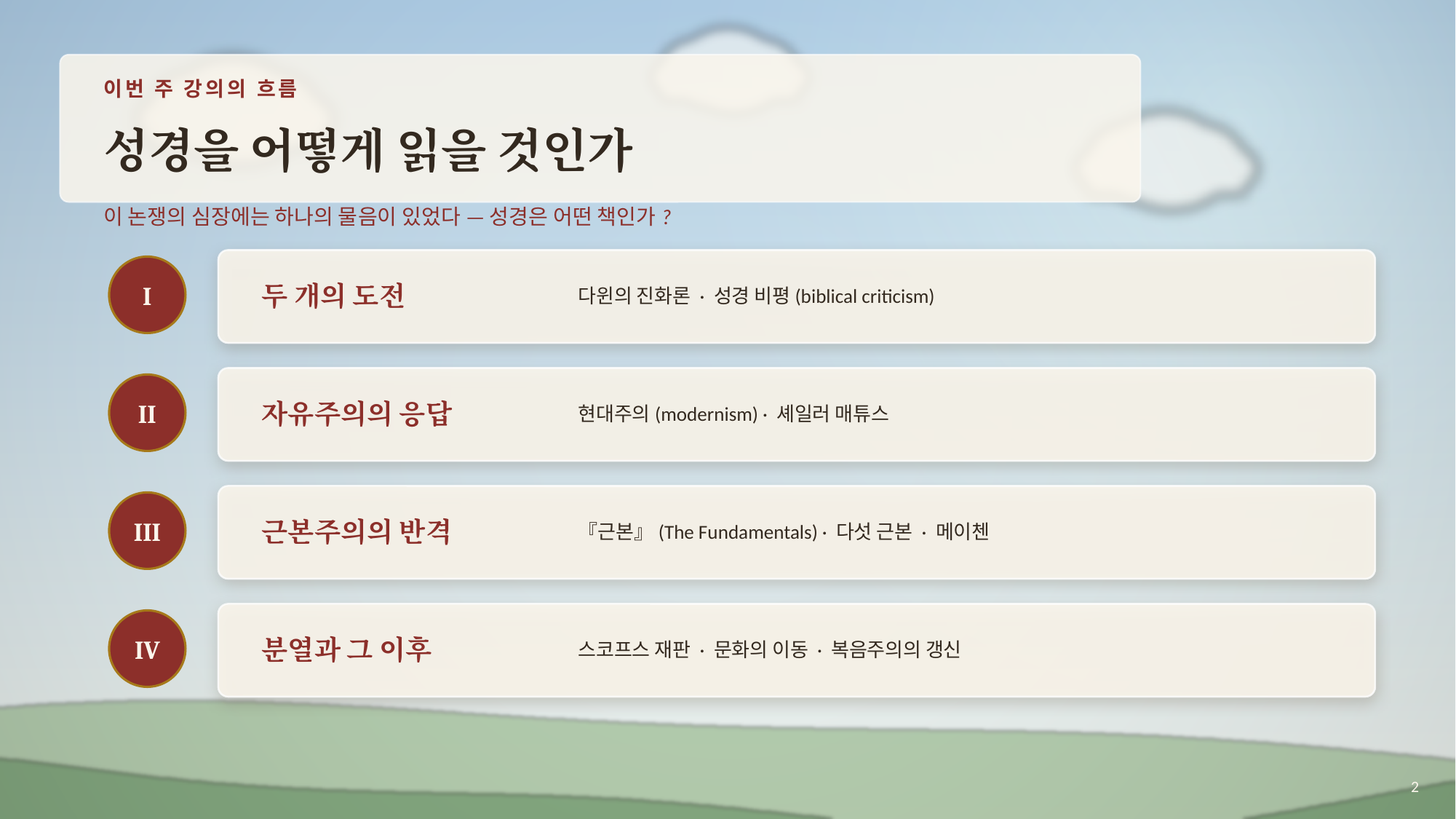

이번 주 강의의 흐름
성경을 어떻게 읽을 것인가
이 논쟁의 심장에는 하나의 물음이 있었다 — 성경은 어떤 책인가?

두 개의 도전
다윈의 진화론 · 성경 비평(biblical criticism)

I

자유주의의 응답
현대주의(modernism) · 셰일러 매튜스

II

근본주의의 반격
『근본』(The Fundamentals) · 다섯 근본 · 메이첸

III

분열과 그 이후
스코프스 재판 · 문화의 이동 · 복음주의의 갱신

IV
2